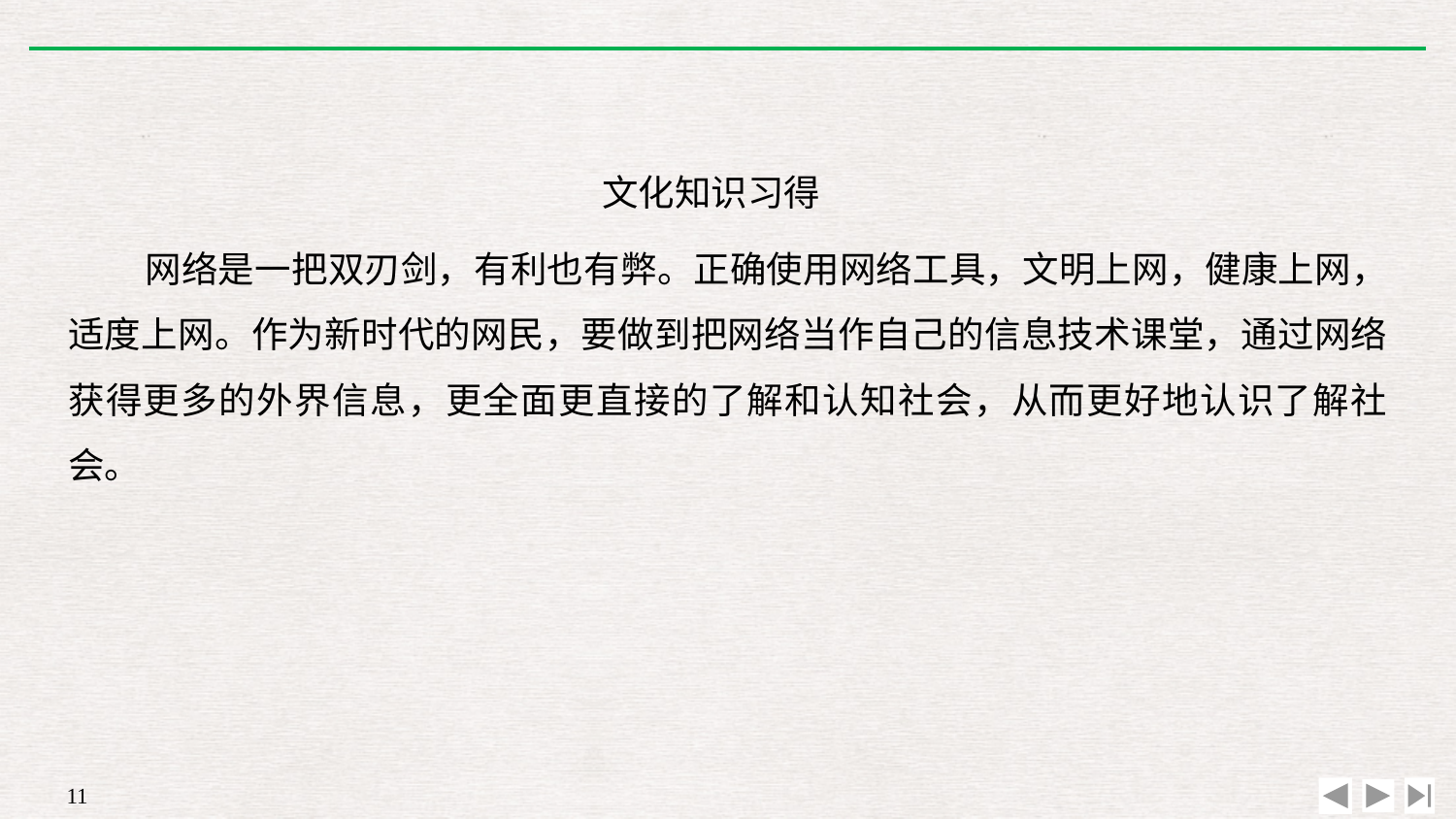

文化知识习得
网络是一把双刃剑，有利也有弊。正确使用网络工具，文明上网，健康上网，适度上网。作为新时代的网民，要做到把网络当作自己的信息技术课堂，通过网络获得更多的外界信息，更全面更直接的了解和认知社会，从而更好地认识了解社会。